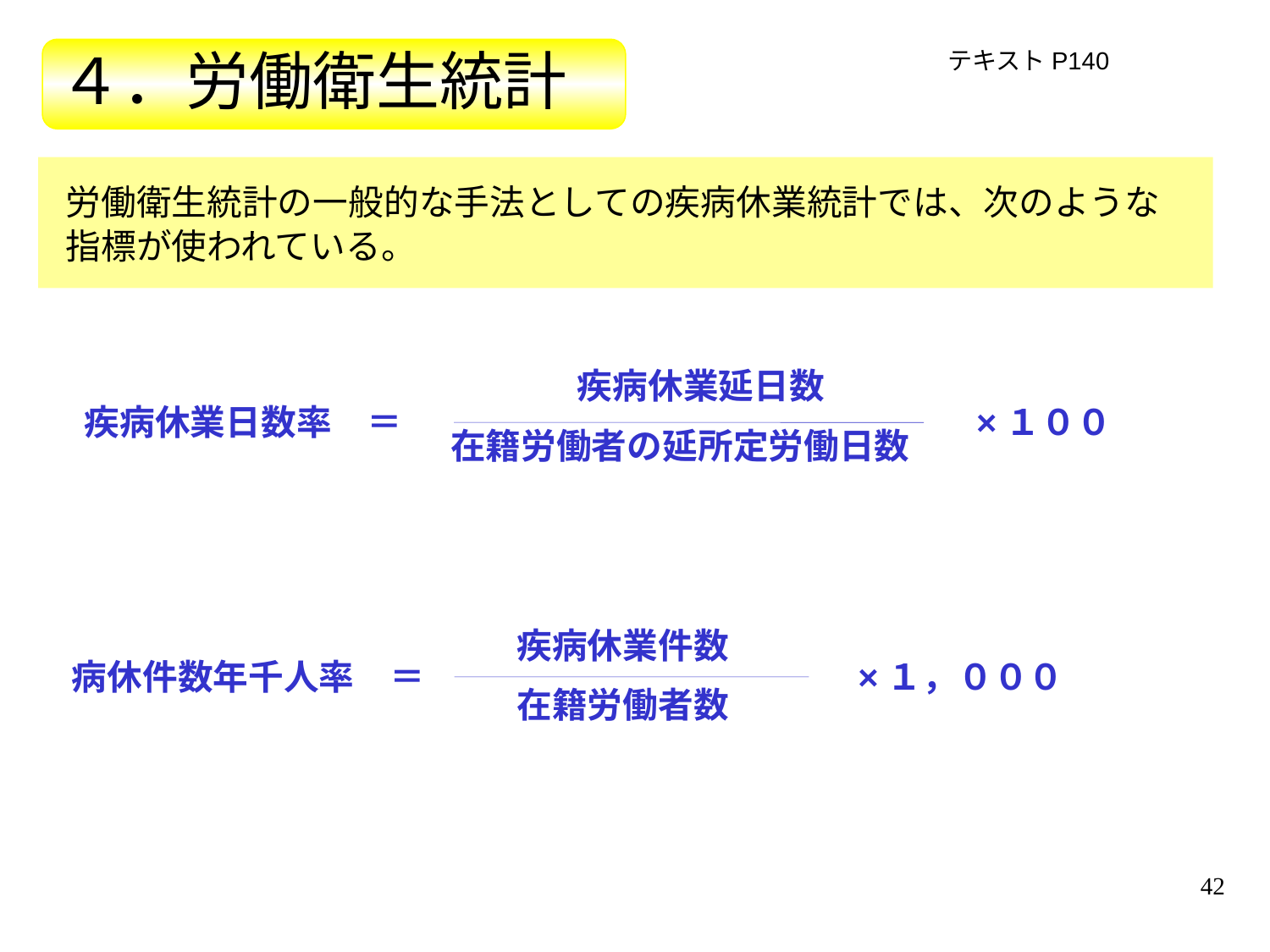

４．労働衛生統計
テキストP140
労働衛生統計の一般的な手法としての疾病休業統計では、次のような
指標が使われている。
疾病休業延日数
在籍労働者の延所定労働日数
疾病休業日数率　＝　　　　　　　　　　　　　　　　×１００

　疾病休業件数
　在籍労働者数
病休件数年千人率　＝　　　　　　　　　　　　×１，０００

42